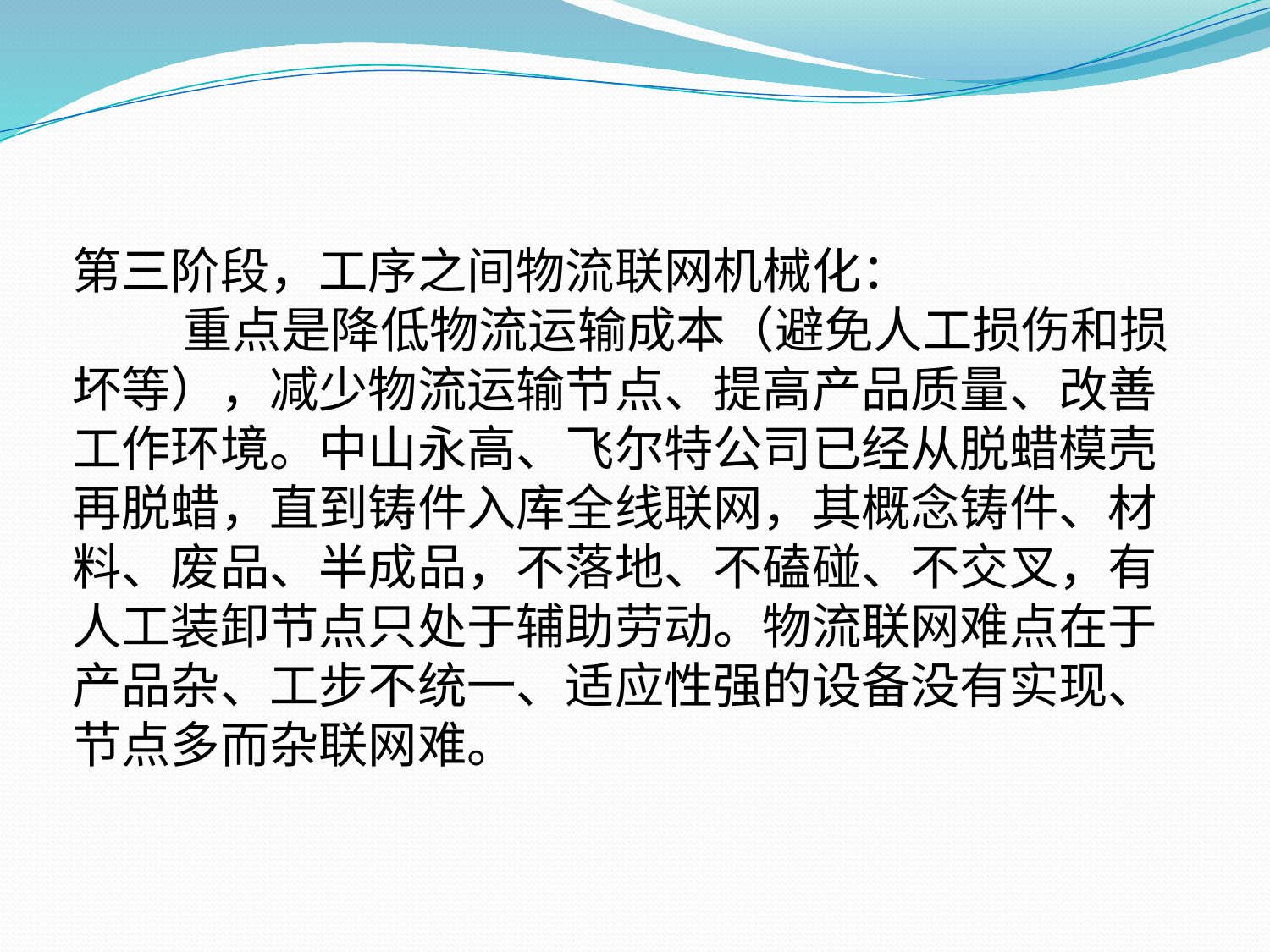

第三阶段，工序之间物流联网机械化：
         重点是降低物流运输成本（避免人工损伤和损坏等），减少物流运输节点、提高产品质量、改善工作环境。中山永高、飞尔特公司已经从脱蜡模壳再脱蜡，直到铸件入库全线联网，其概念铸件、材料、废品、半成品，不落地、不磕碰、不交叉，有人工装卸节点只处于辅助劳动。物流联网难点在于产品杂、工步不统一、适应性强的设备没有实现、节点多而杂联网难。